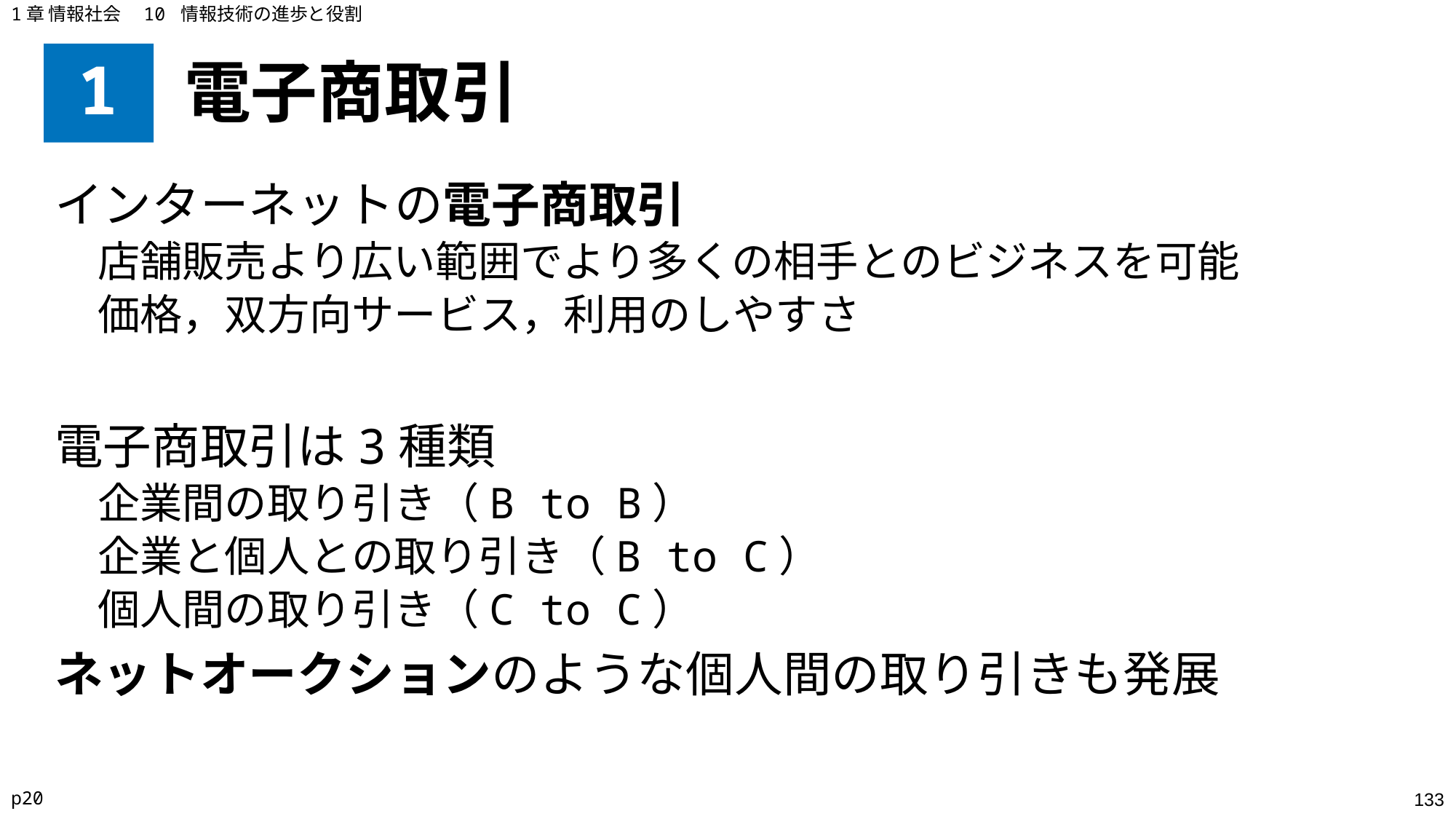

1章 情報社会　10 情報技術の進歩と役割

# 1
電子商取引
インターネットの電子商取引
店舗販売より広い範囲でより多くの相手とのビジネスを可能
価格，双方向サービス，利用のしやすさ

電子商取引は3種類
企業間の取り引き（B to B）
企業と個人との取り引き（B to C）
個人間の取り引き（C to C）
ネットオークションのような個人間の取り引きも発展
p20
133